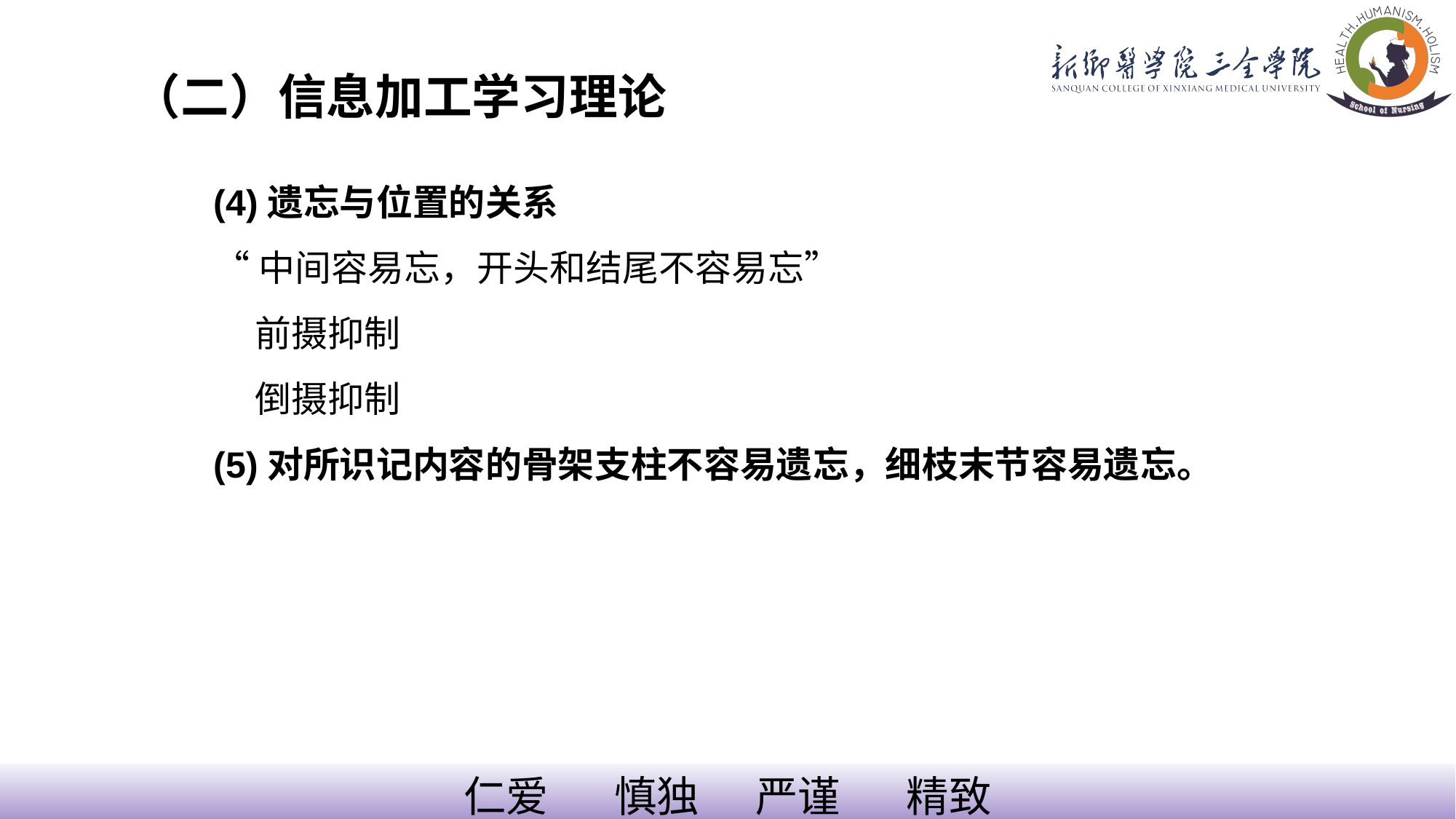

（二）信息加工学习理论
(4)遗忘与位置的关系
“中间容易忘，开头和结尾不容易忘”
    前摄抑制
    倒摄抑制
(5)对所识记内容的骨架支柱不容易遗忘，细枝末节容易遗忘。